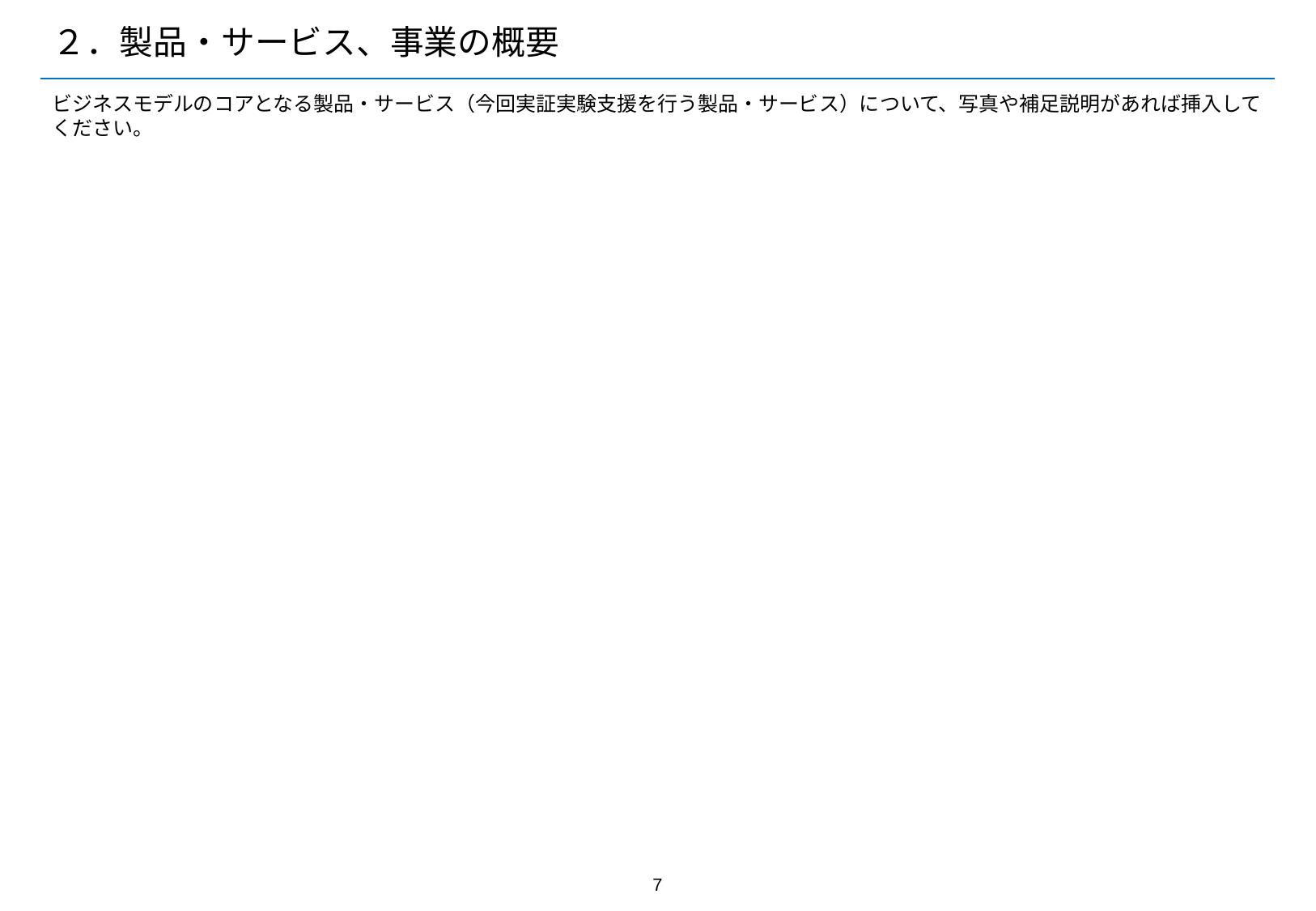

# ２．製品・サービス、事業の概要
ビジネスモデルのコアとなる製品・サービス（今回実証実験支援を行う製品・サービス）について、写真や補足説明があれば挿入してください。